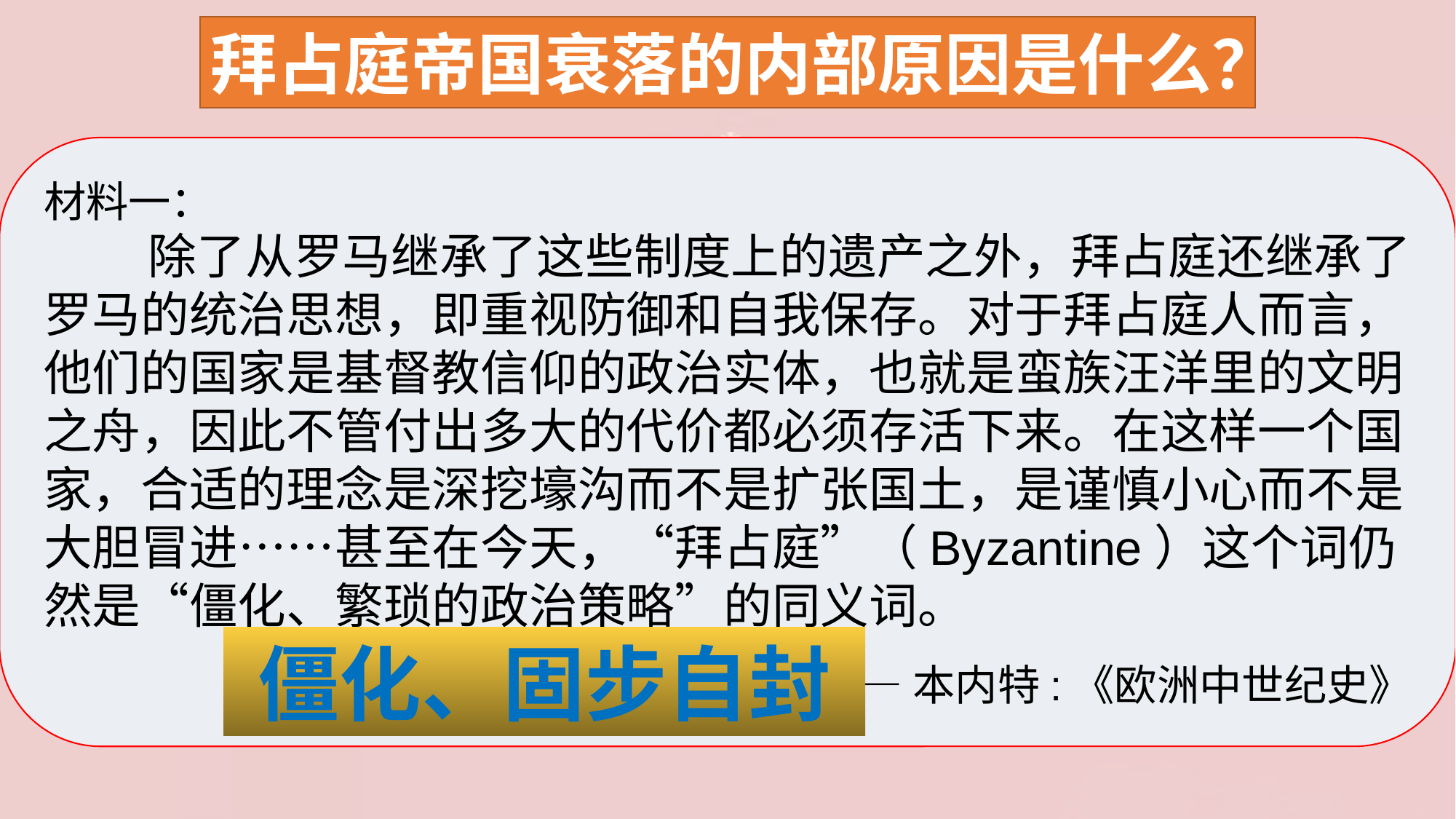

拜占庭帝国衰落的内部原因是什么？
材料一：
          除了从罗马继承了这些制度上的遗产之外，拜占庭还继承了罗马的统治思想，即重视防御和自我保存。对于拜占庭人而言，他们的国家是基督教信仰的政治实体，也就是蛮族汪洋里的文明之舟，因此不管付出多大的代价都必须存活下来。在这样一个国家，合适的理念是深挖壕沟而不是扩张国土，是谨慎小心而不是大胆冒进……甚至在今天，“拜占庭”（Byzantine）这个词仍然是“僵化、繁琐的政治策略”的同义词。
                            ——本内特:《欧洲中世纪史》
僵化、固步自封